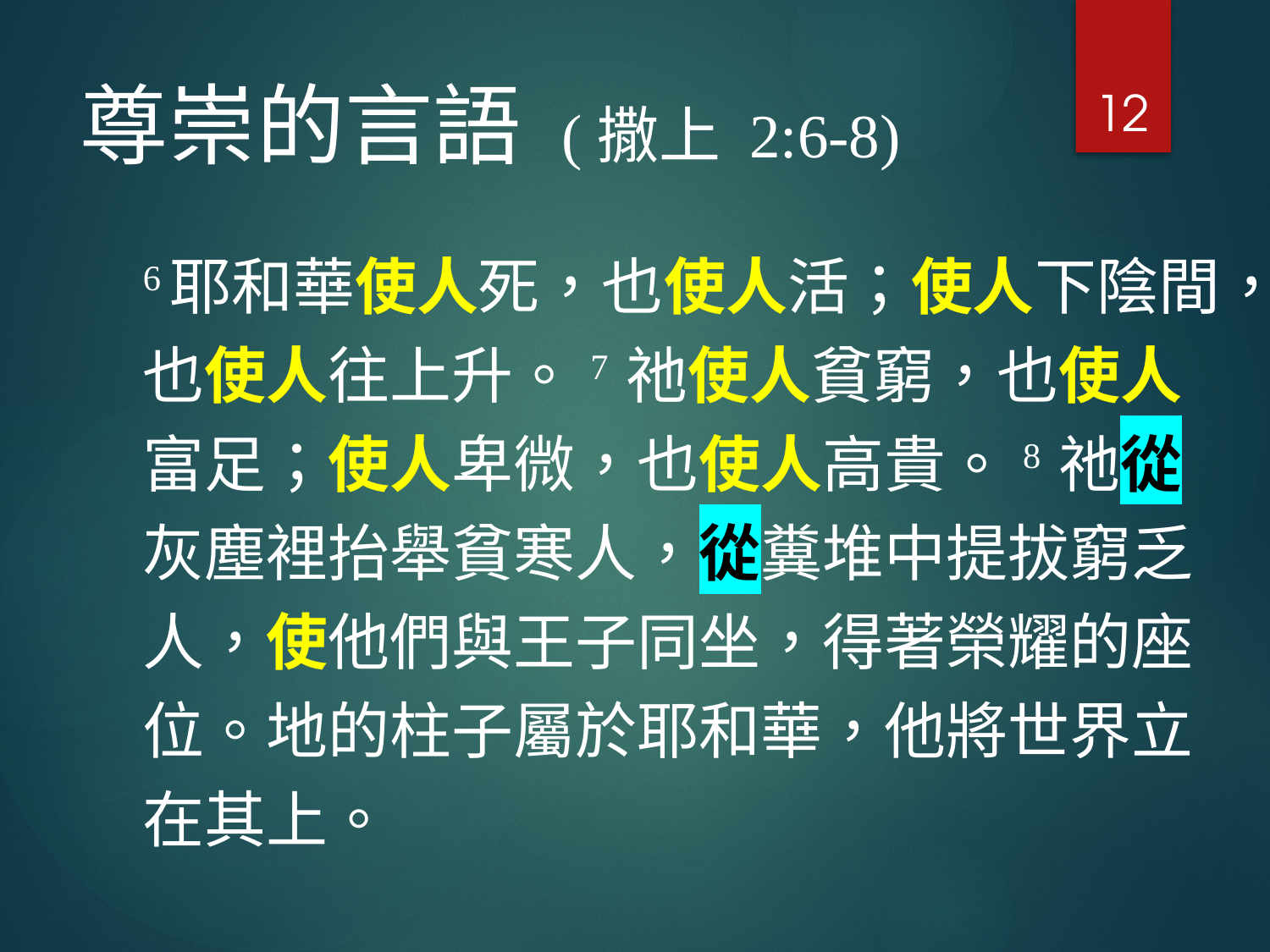

12
# 尊崇的言語 (撒上 2:6-8)
6耶和華使人死，也使人活；使人下陰間，也使人往上升。7 祂使人貧窮，也使人富足；使人卑微，也使人高貴。8 祂從灰塵裡抬舉貧寒人，從糞堆中提拔窮乏人，使他們與王子同坐，得著榮耀的座位。地的柱子屬於耶和華，他將世界立在其上。